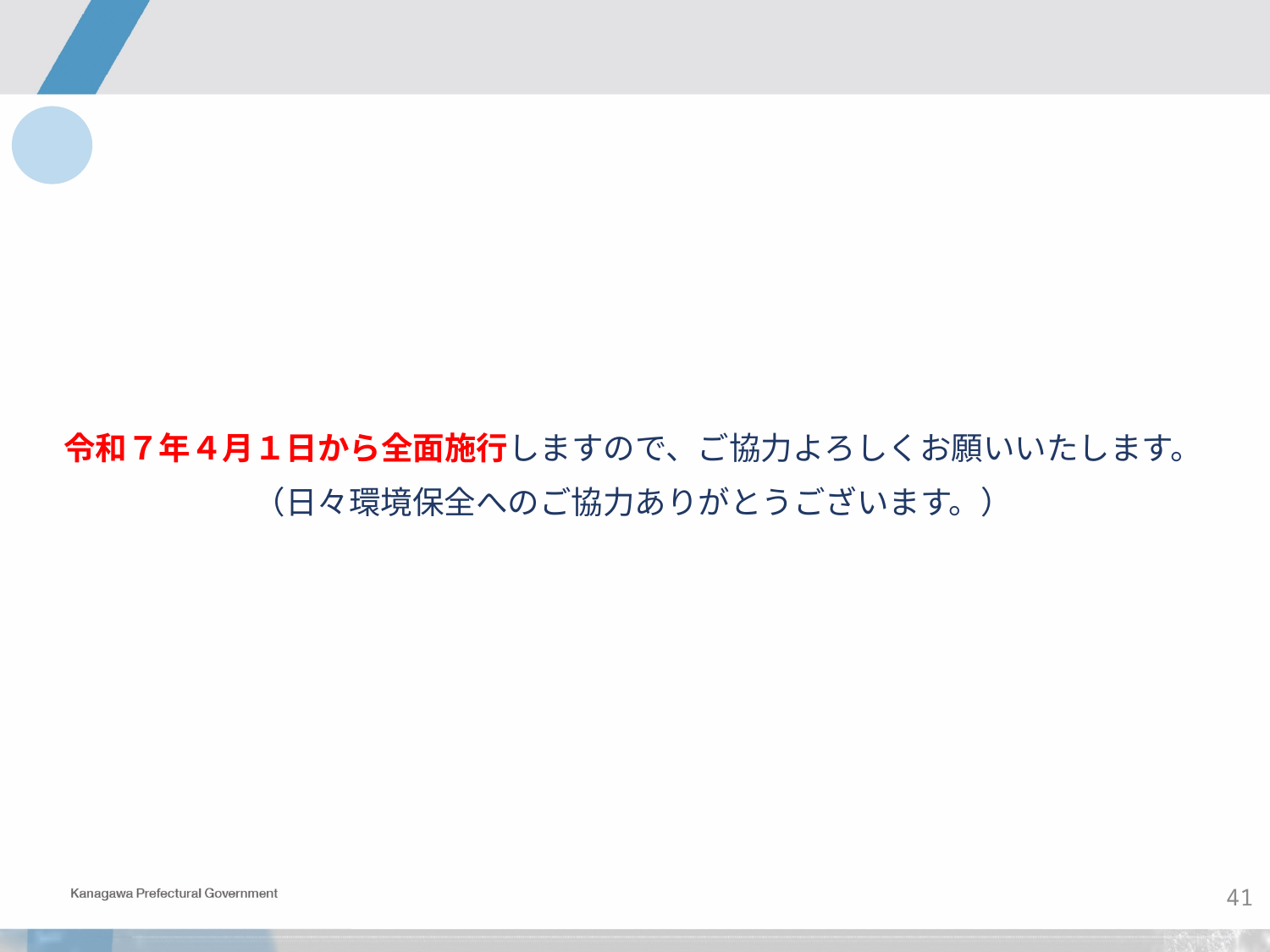

令和７年４月１日から全面施行しますので、ご協力よろしくお願いいたします。
（日々環境保全へのご協力ありがとうございます。）
41